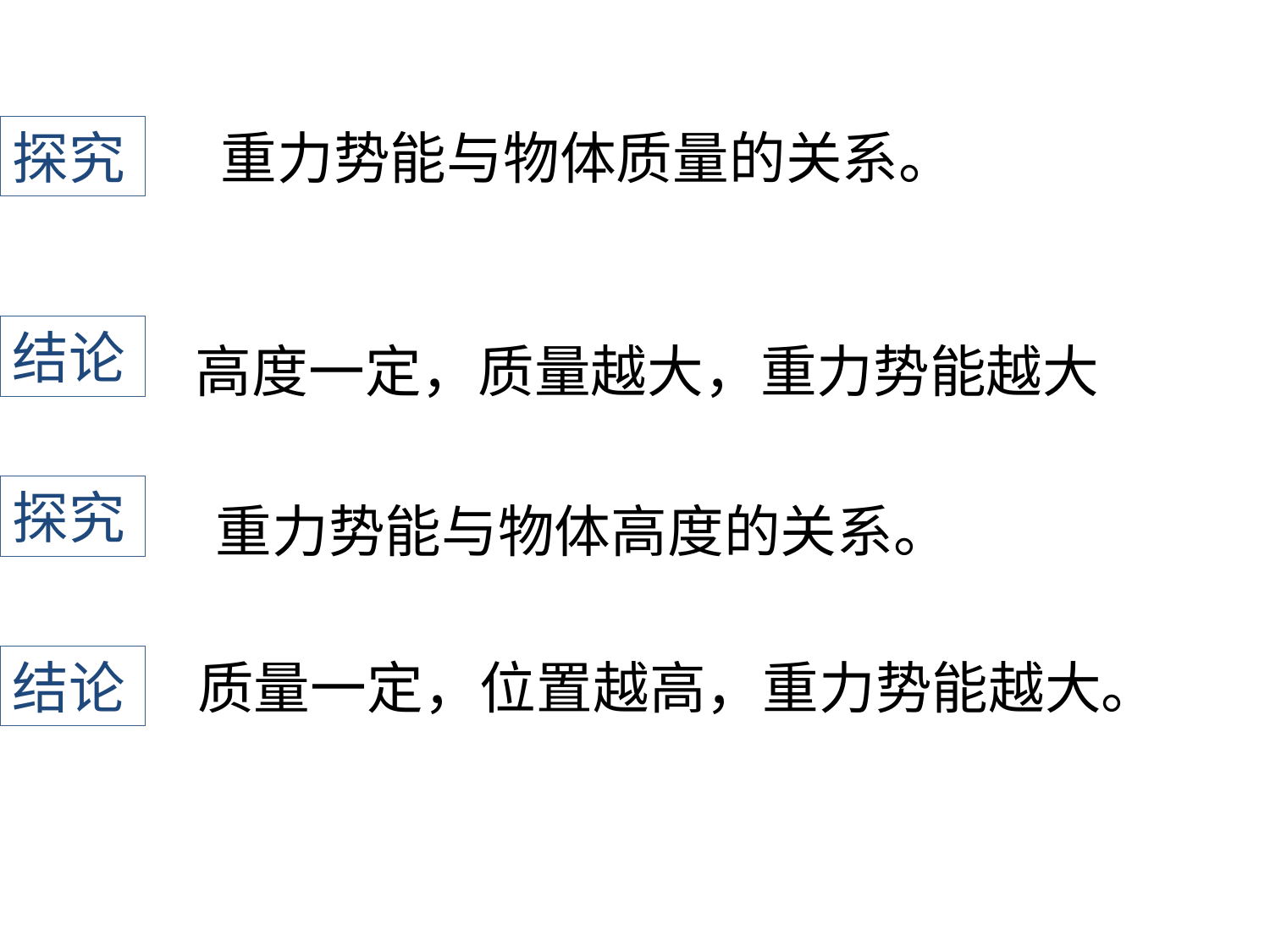

探究
﻿重力势能与物体质量的关系。
﻿ ﻿高度一定，质量越大，重力势能越大
结论
﻿ ﻿重力势能与物体高度的关系。
探究
结论
质量一定，位置越高，重力势能越大。